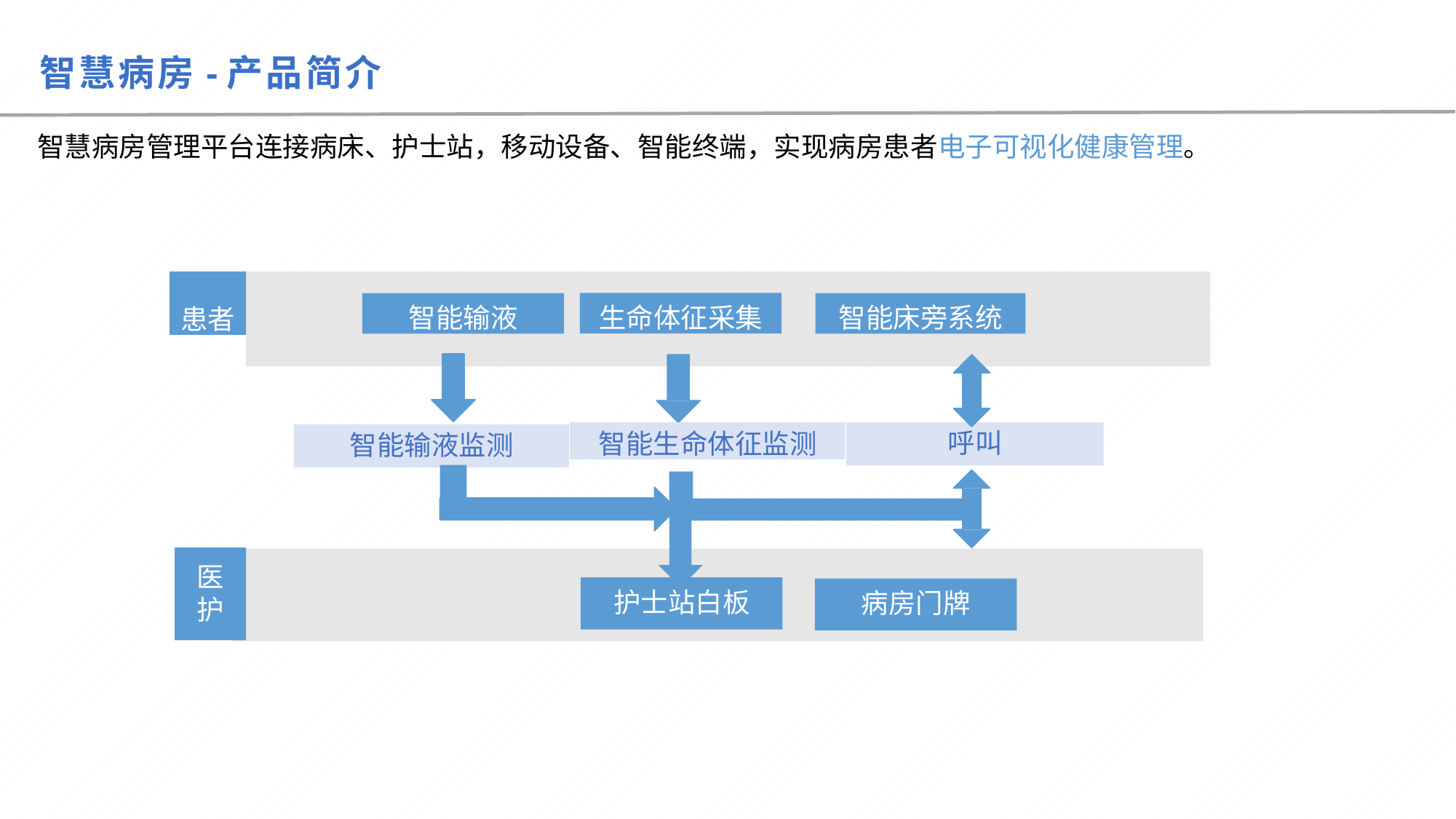

# 智慧病房-产品简介

智慧病房管理平台连接病床、护士站，移动设备、智能终端，实现病房患者电子可视化健康管理。

患者

生命体征采集
智能输液
智能床旁系统
患者

智能生命体征监测

呼叫

智能输液监测

医 护

患者
护士站白板
病房门牌